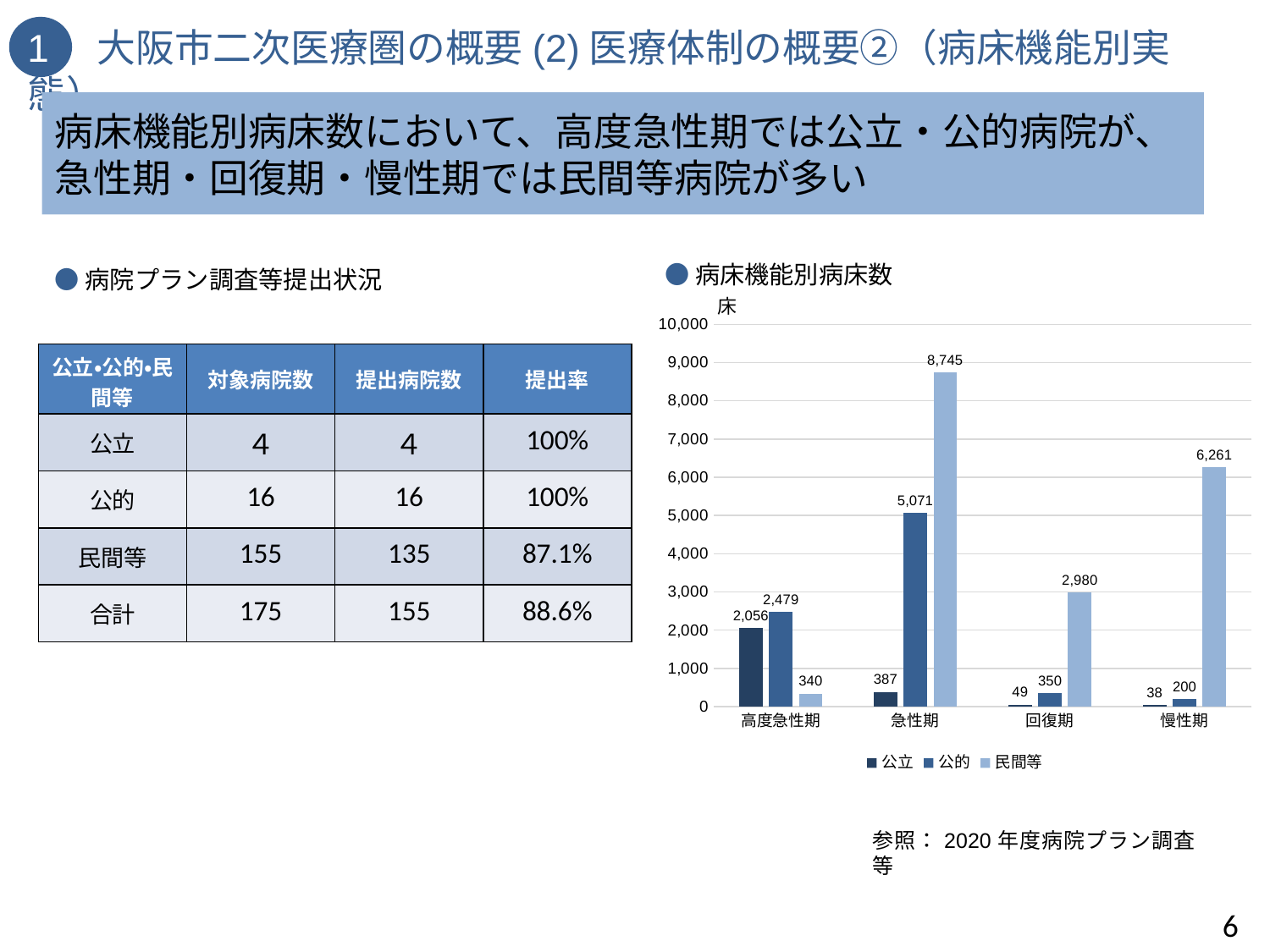

1　大阪市二次医療圏の概要(2)医療体制の概要②（病床機能別実態）
病床機能別病床数において、高度急性期では公立・公的病院が、急性期・回復期・慢性期では民間等病院が多い
●病床機能別病床数
●病院プラン調査等提出状況
床

### Chart

| Category | 公立 | 公的 | 民間等 |
|---|---|---|---|
| 高度急性期 | 2056.0 | 2479.0 | 340.0 |
| 急性期 | 387.0 | 5071.0 | 8745.0 |
| 回復期 | 49.0 | 350.0 | 2980.0 |
| 慢性期 | 38.0 | 200.0 | 6261.0 |
| 公立・公的・民間等 | 対象病院数 | 提出病院数 | 提出率 |
| --- | --- | --- | --- |
| 公立 | ４ | ４ | 100% |
| 公的 | 16 | 16 | 100% |
| 民間等 | 155 | 135 | 87.1% |
| 合計 | 175 | 155 | 88.6% |
参照：2020年度病院プラン調査等
6